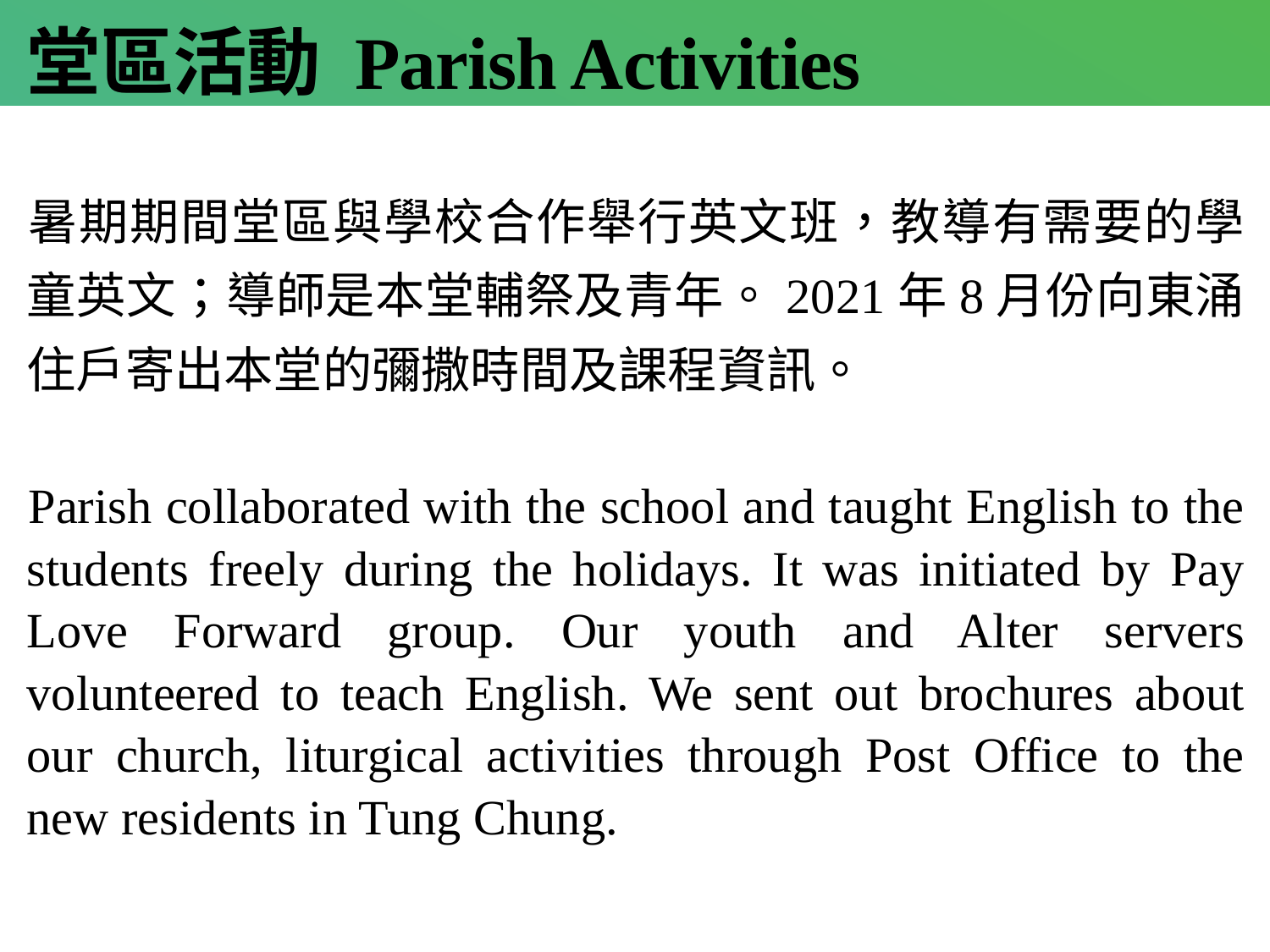

# 堂區活動 Parish Activities
暑期期間堂區與學校合作舉行英文班，教導有需要的學童英文；導師是本堂輔祭及青年。2021年8月份向東涌住戶寄出本堂的彌撒時間及課程資訊。

Parish collaborated with the school and taught English to the students freely during the holidays. It was initiated by Pay Love Forward group. Our youth and Alter servers volunteered to teach English. We sent out brochures about our church, liturgical activities through Post Office to the new residents in Tung Chung.